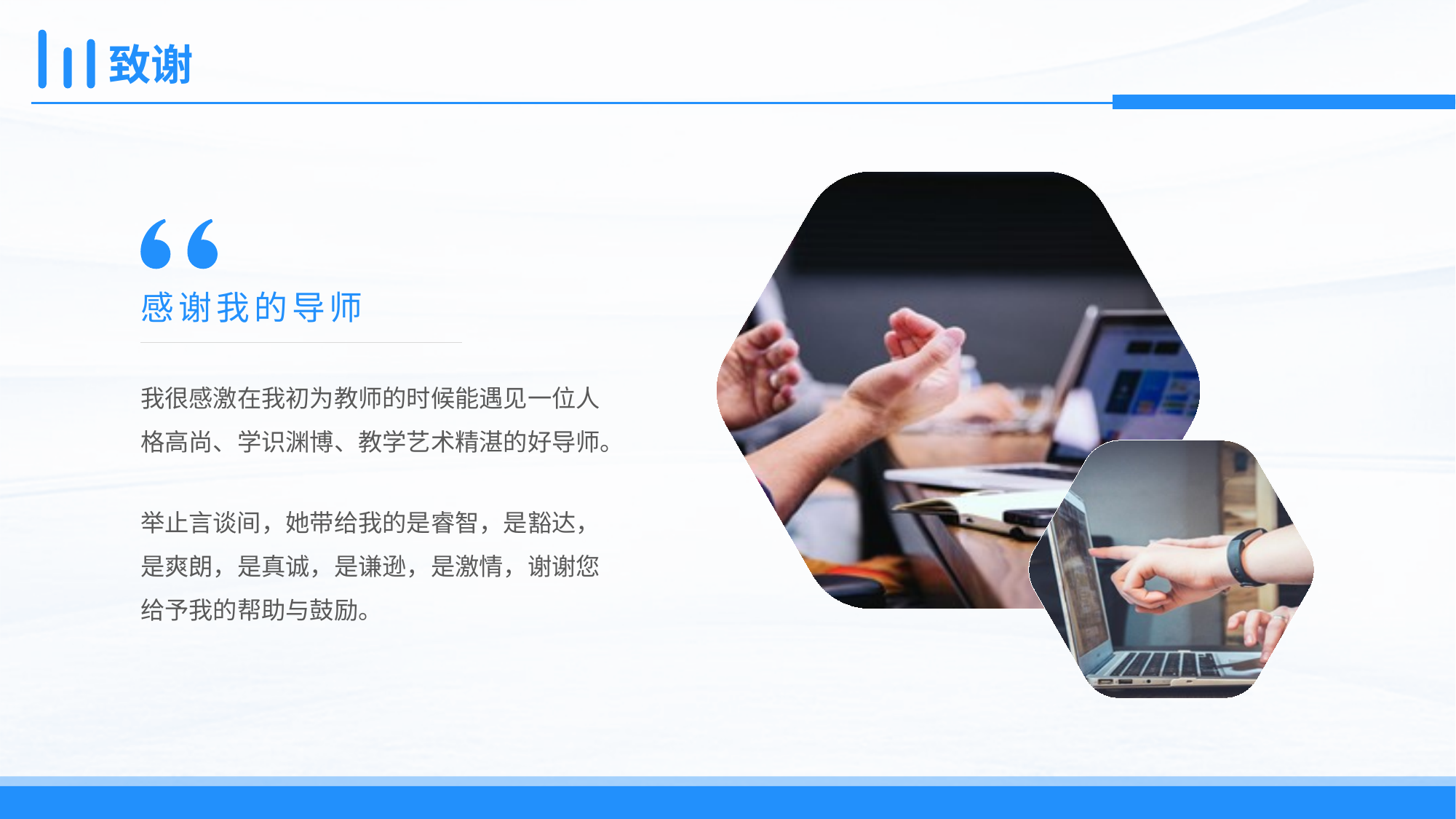

# 致谢

感谢我的导师
我很感激在我初为教师的时候能遇见一位人格高尚、学识渊博、教学艺术精湛的好导师。

举止言谈间，她带给我的是睿智，是豁达，是爽朗，是真诚，是谦逊，是激情，谢谢您给予我的帮助与鼓励。